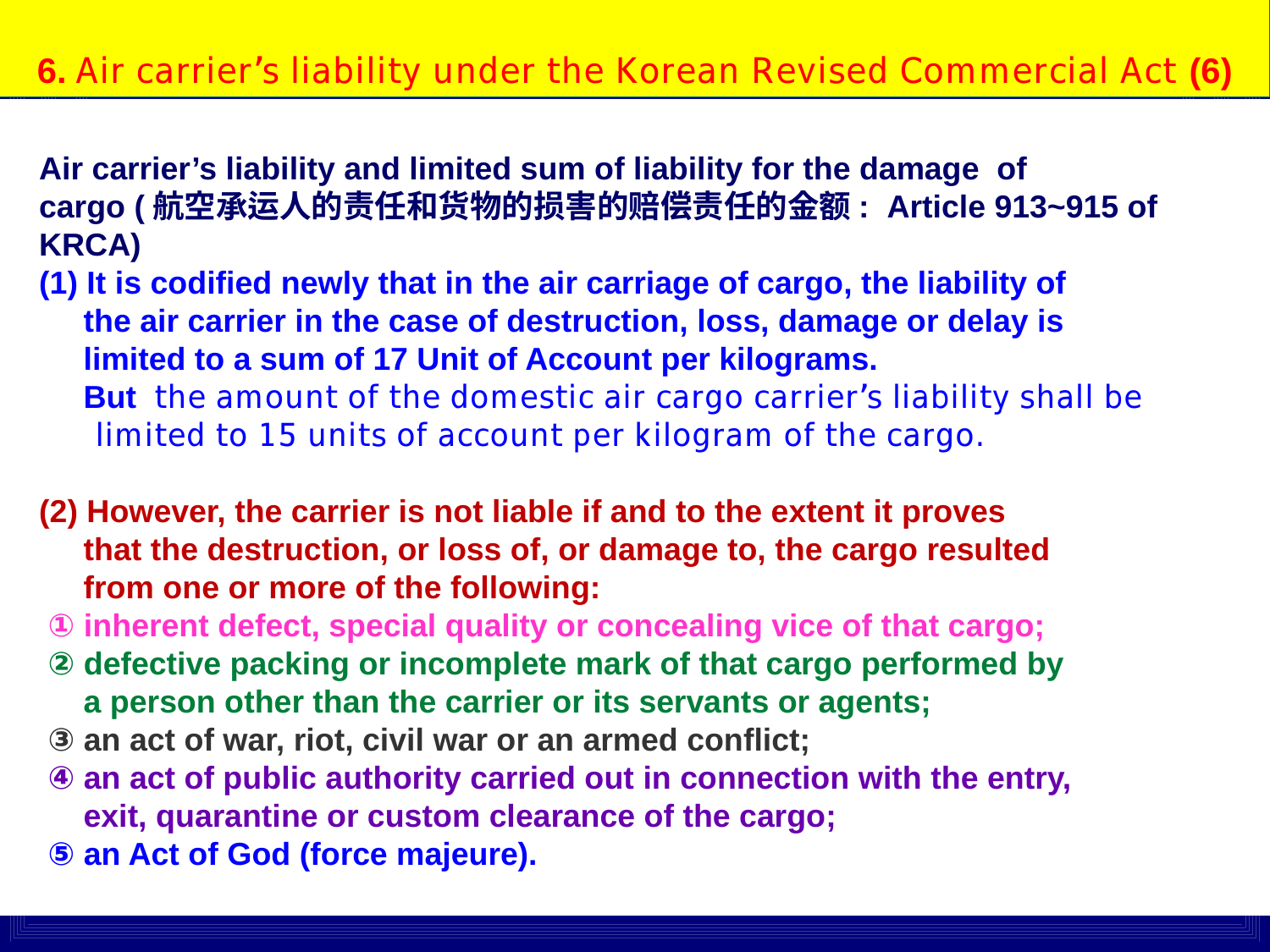

6. Air carrier’s liability under the Korean Revised Commercial Act (6)

   Air carrier’s liability and limited sum of liability for the damage  of
   cargo (航空承运人的责任和货物的损害的赔偿责任的金额:  Article 913~915 of
   KRCA)
   (1) It is codified newly that in the air carriage of cargo, the liability of
        the air carrier in the case of destruction, loss, damage or delay is
        limited to a sum of 17 Unit of Account per kilograms.
        But  the amount of the domestic air cargo carrier’s liability shall be
         limited to 15 units of account per kilogram of the cargo.

   (2) However, the carrier is not liable if and to the extent it proves
        that the destruction, or loss of, or damage to, the cargo resulted
        from one or more of the following:
    ① inherent defect, special quality or concealing vice of that cargo;
    ② defective packing or incomplete mark of that cargo performed by
        a person other than the carrier or its servants or agents;
    ③ an act of war, riot, civil war or an armed conflict;
    ④ an act of public authority carried out in connection with the entry,
        exit, quarantine or custom clearance of the cargo;
    ⑤ an Act of God (force majeure).

58